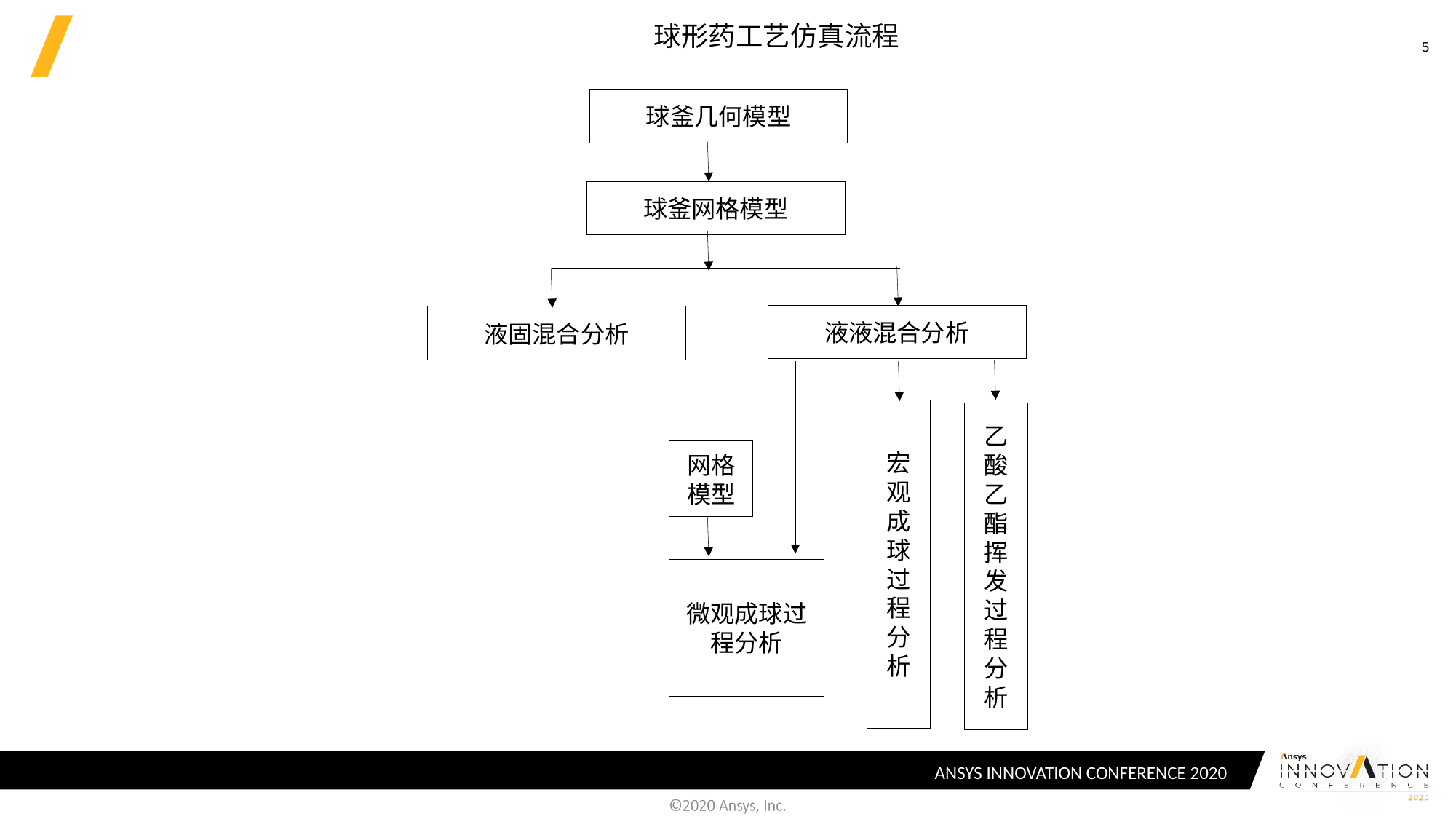

球形药工艺仿真流程
球釜几何模型
球釜网格模型
液液混合分析
液固混合分析
宏观成球过程分析
乙酸乙酯挥发
过程分析
网格模型
微观成球过程分析
球形药制备分析逻辑关系